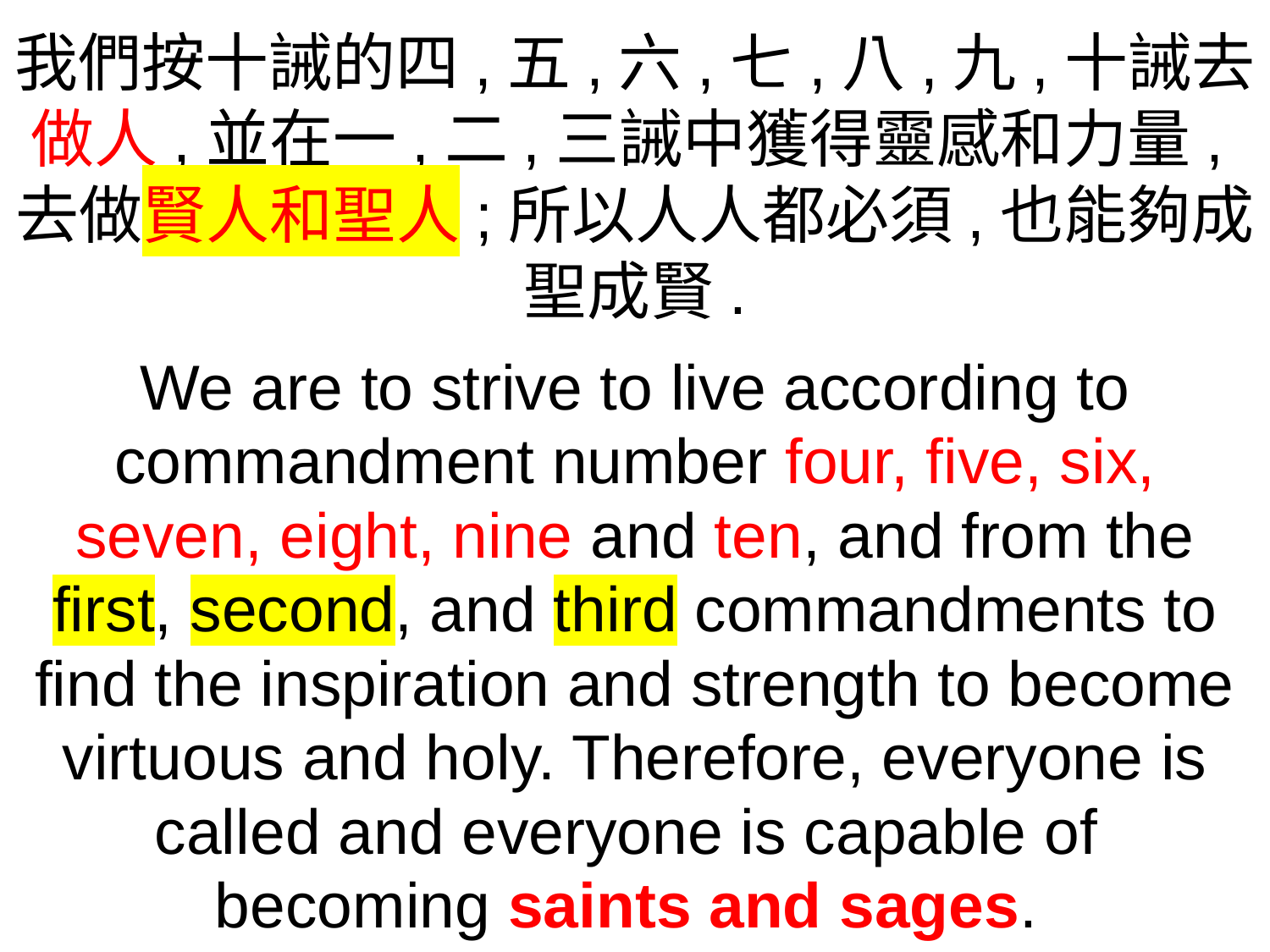

我們按十誡的四,五,六,七,八,九,十誡去做人,並在一,二,三誡中獲得靈感和力量,去做賢人和聖人;所以人人都必須,也能夠成聖成賢.
We are to strive to live according to commandment number four, five, six, seven, eight, nine and ten, and from the first, second, and third commandments to find the inspiration and strength to become virtuous and holy. Therefore, everyone is called and everyone is capable of
becoming saints and sages.